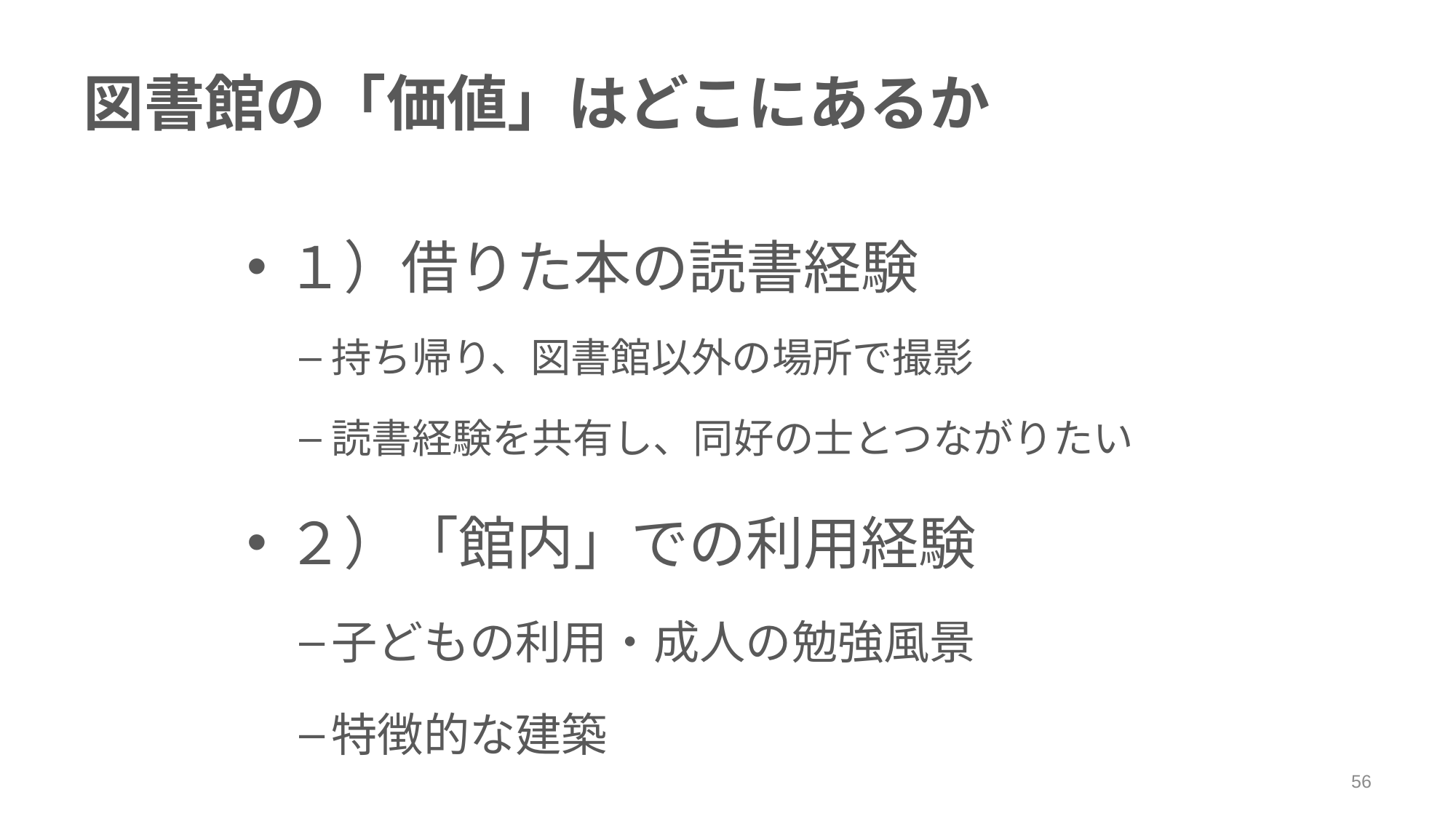

# 図書館の「価値」はどこにあるか
１）借りた本の読書経験
持ち帰り、図書館以外の場所で撮影
読書経験を共有し、同好の士とつながりたい
２）「館内」での利用経験
子どもの利用・成人の勉強風景
特徴的な建築
56